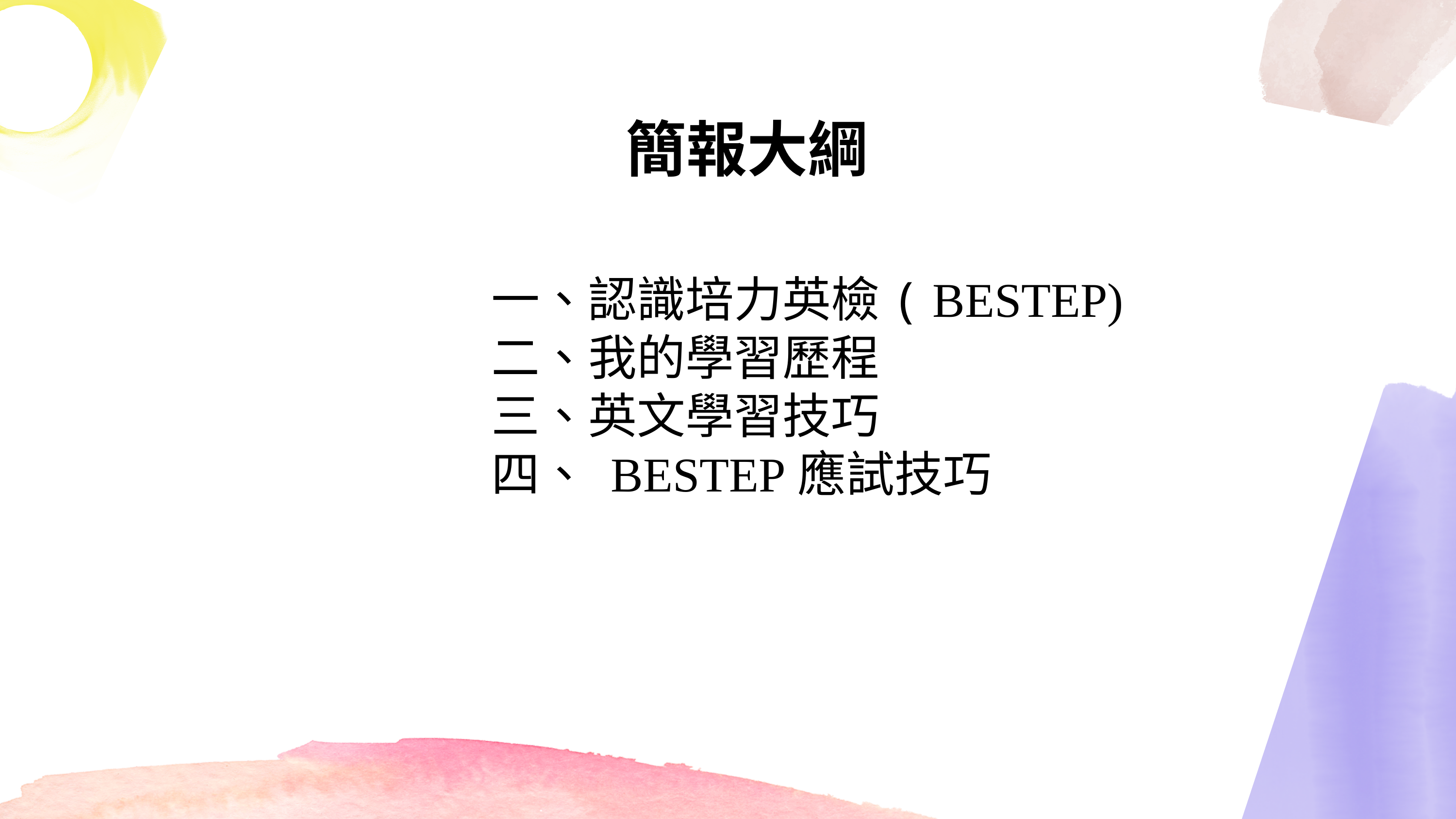

簡報大綱

一、認識培力英檢( BESTEP)
二、我的學習歷程
三、英文學習技巧
四、 BESTEP應試技巧